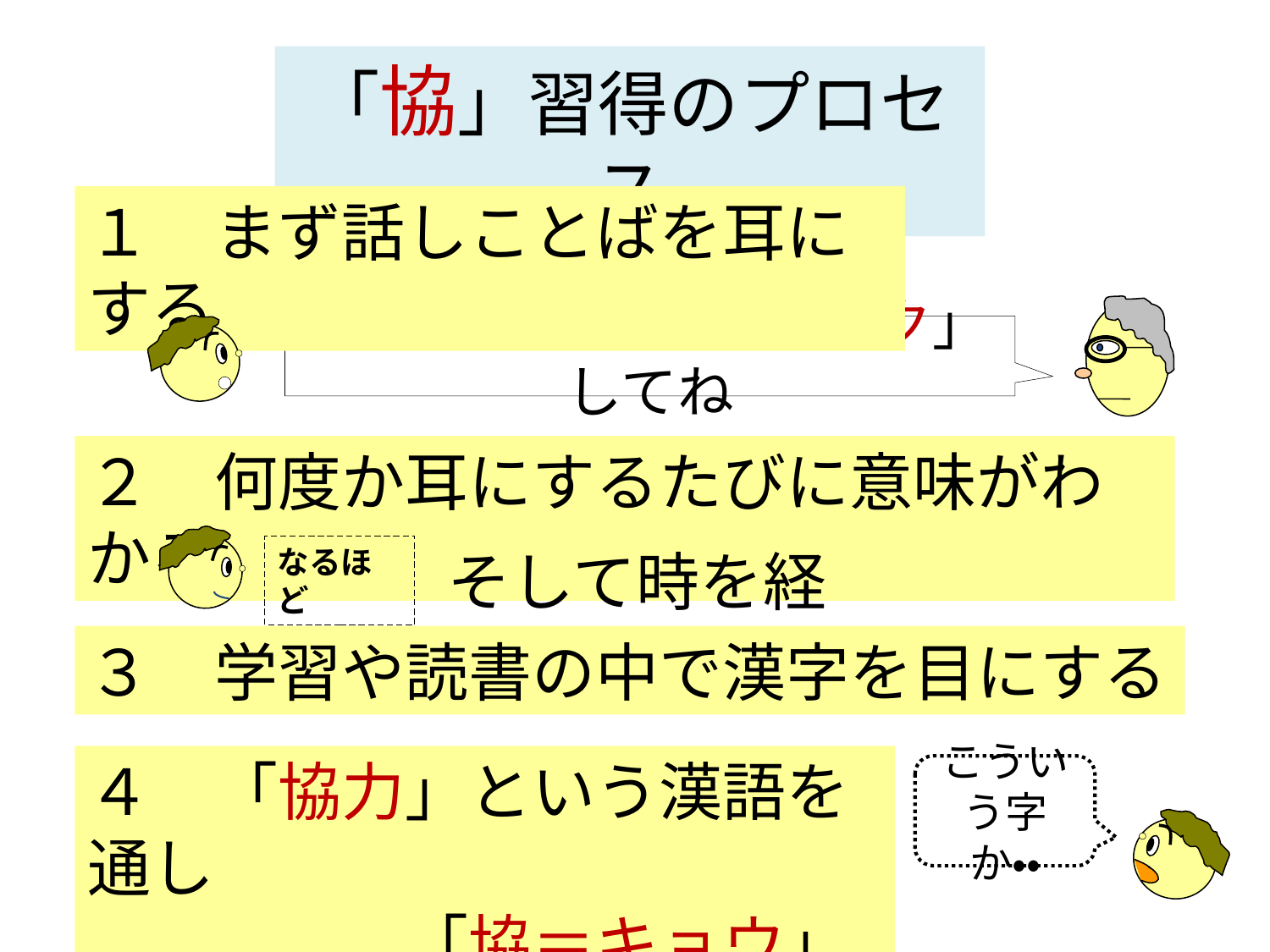

「協」習得のプロセス
１　まず話しことばを耳にする

みんなで「キョウリョク」してね
２　何度か耳にするたびに意味がわかる

なるほど
そして時を経て・・
３　学習や読書の中で漢字を目にする
４　「協力」という漢語を通し
　　　　　「協＝キョウ」を覚える
こういう字か・・